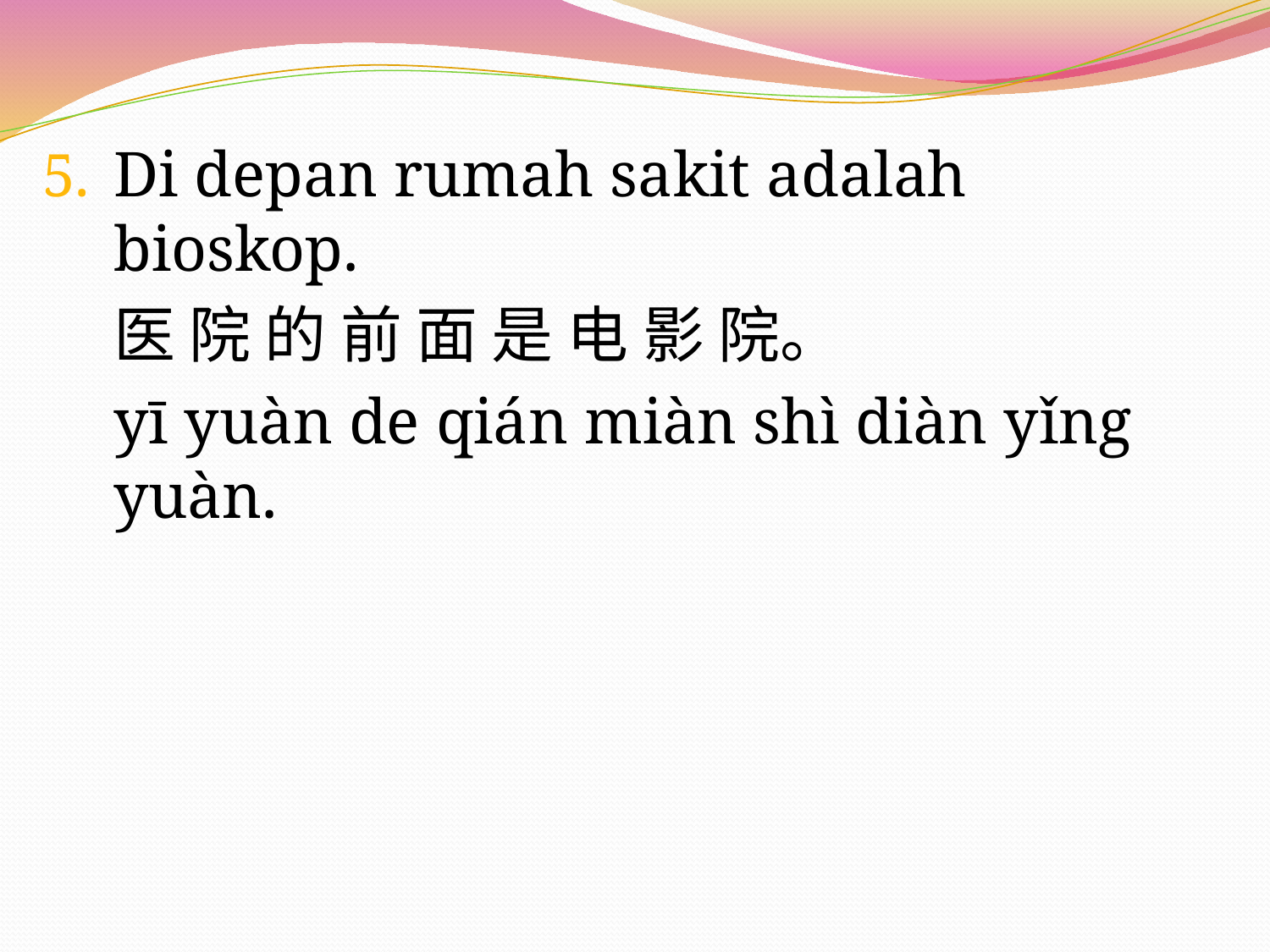

Di depan rumah sakit adalah bioskop.
	医 院 的 前 面 是 电 影 院。
	yī yuàn de qián miàn shì diàn yǐng yuàn.